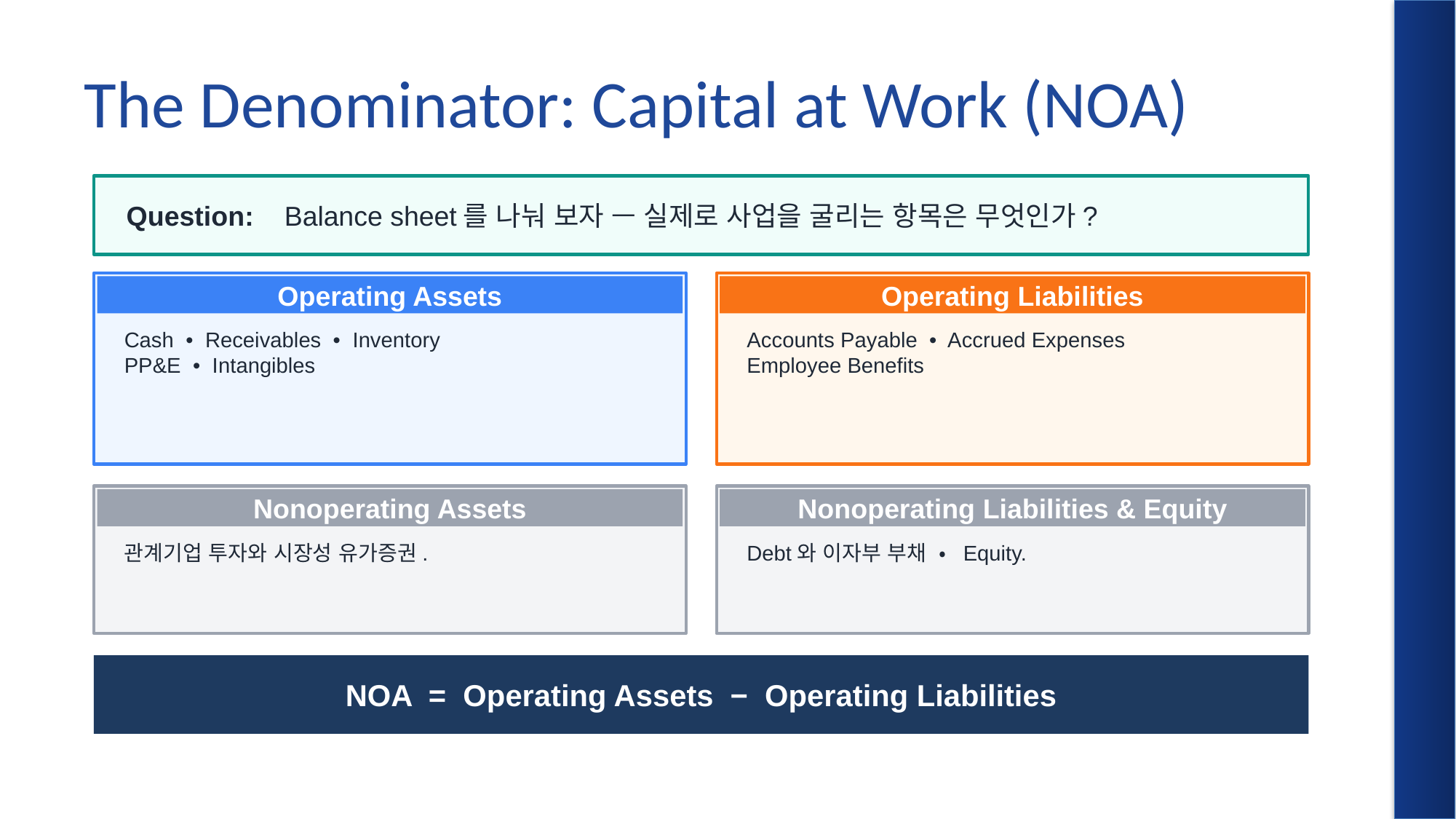

# The Denominator: Capital at Work (NOA)

Question:    Balance sheet를 나눠 보자 — 실제로 사업을 굴리는 항목은 무엇인가?

Operating Assets

Operating Liabilities
Cash  •  Receivables  •  Inventory
PP&E  •  Intangibles
Accounts Payable  •  Accrued Expenses
Employee Benefits

Nonoperating Assets

Nonoperating Liabilities & Equity
관계기업 투자와 시장성 유가증권.
Debt와 이자부 부채  •  Equity.

NOA  =  Operating Assets  −  Operating Liabilities